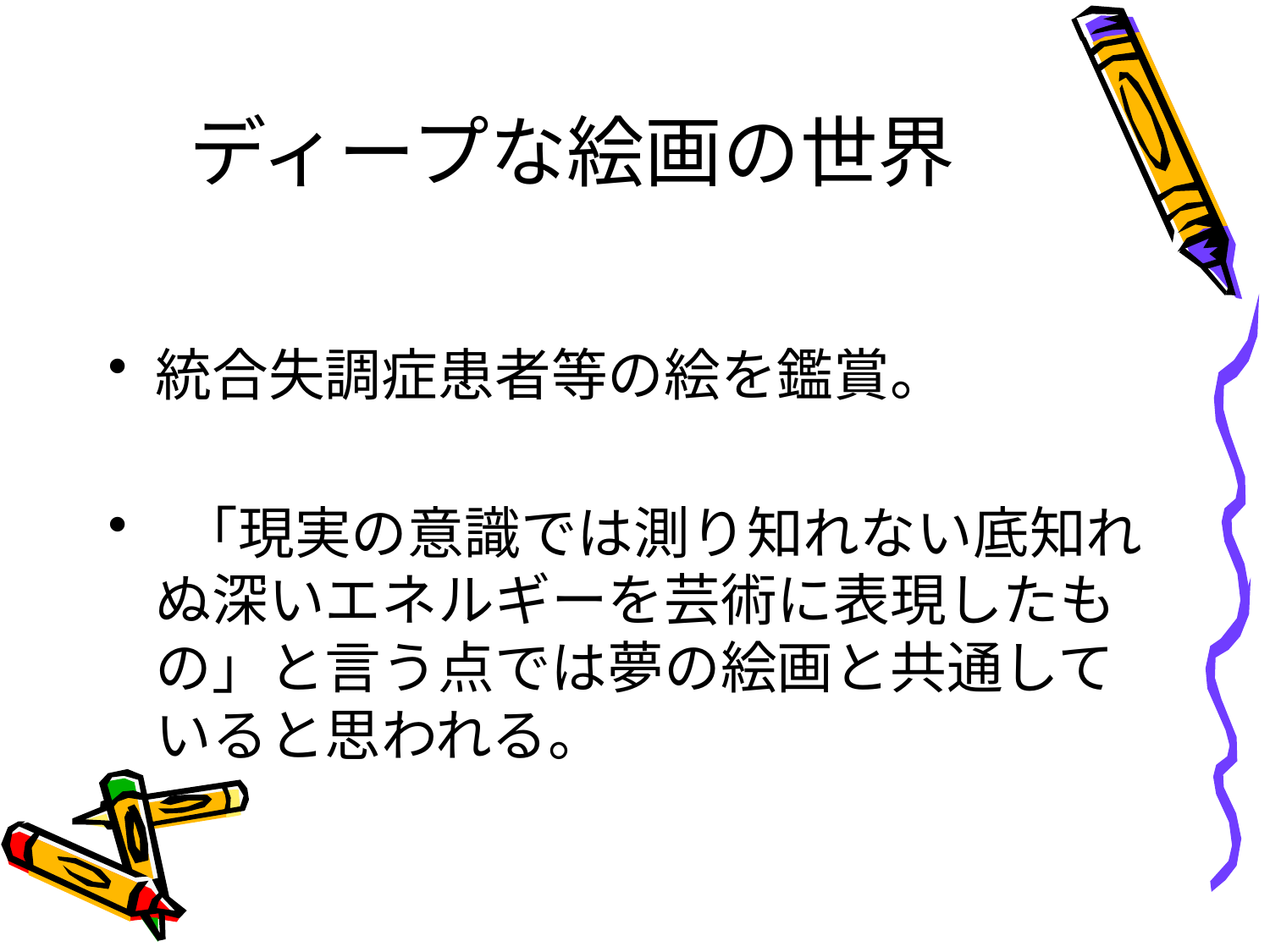

# ディープな絵画の世界

統合失調症患者等の絵を鑑賞。

 「現実の意識では測り知れない底知れぬ深いエネルギーを芸術に表現したもの」と言う点では夢の絵画と共通していると思われる。